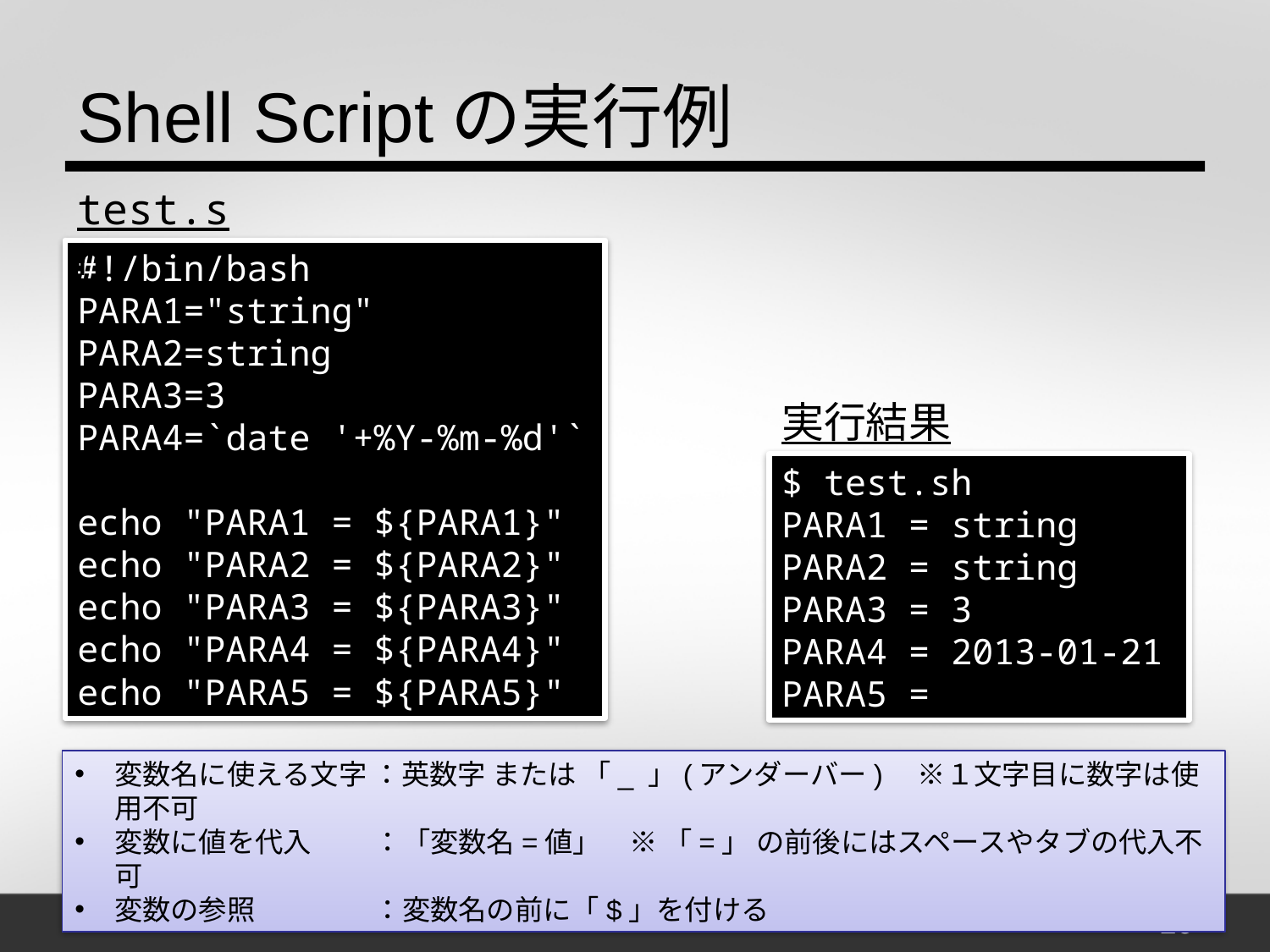

Shell Scriptの実行例
test.sh
#!/bin/bash
PARA1="string"
PARA2=string
PARA3=3
PARA4=`date '+%Y-%m-%d'`

echo "PARA1 = ${PARA1}"
echo "PARA2 = ${PARA2}"
echo "PARA3 = ${PARA3}"
echo "PARA4 = ${PARA4}"
echo "PARA5 = ${PARA5}"
実行結果
$ test.sh
PARA1 = string
PARA2 = string
PARA3 = 3
PARA4 = 2013-01-21
PARA5 =
変数名に使える文字 ：英数字 または 「_ 」(アンダーバー)　※１文字目に数字は使用不可
変数に値を代入　　 ：「変数名=値」　※ 「=」 の前後にはスペースやタブの代入不可
変数の参照　　　　 ：変数名の前に「$」を付ける
10